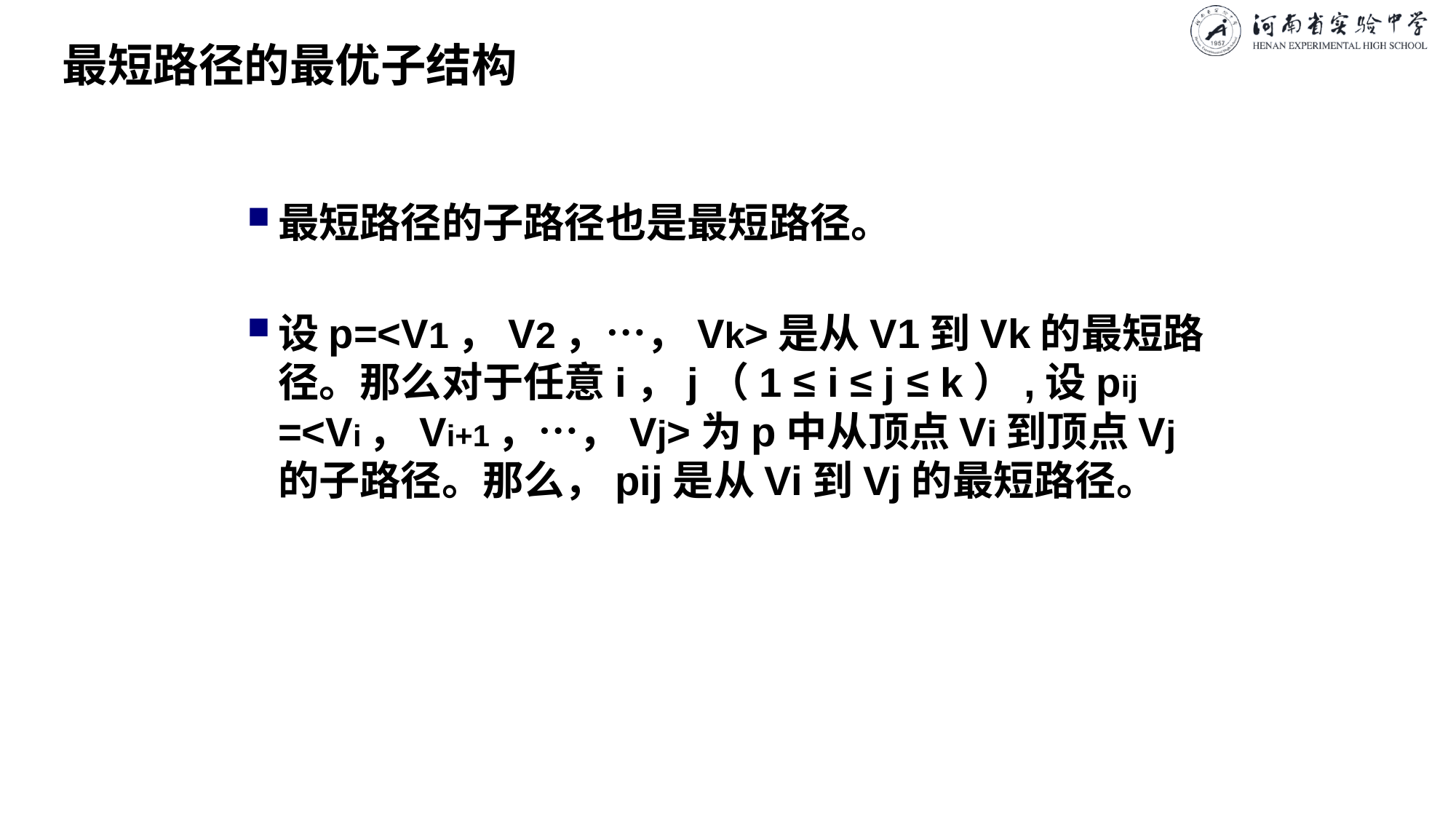

# 最短路径的最优子结构
最短路径的子路径也是最短路径。

设p=<V1，V2，…，Vk>是从V1到Vk的最短路径。那么对于任意i，j（1 ≤ i ≤ j ≤ k）,设pij =<Vi，Vi+1，…，Vj>为p中从顶点Vi到顶点Vj的子路径。那么，pij是从Vi到Vj的最短路径。